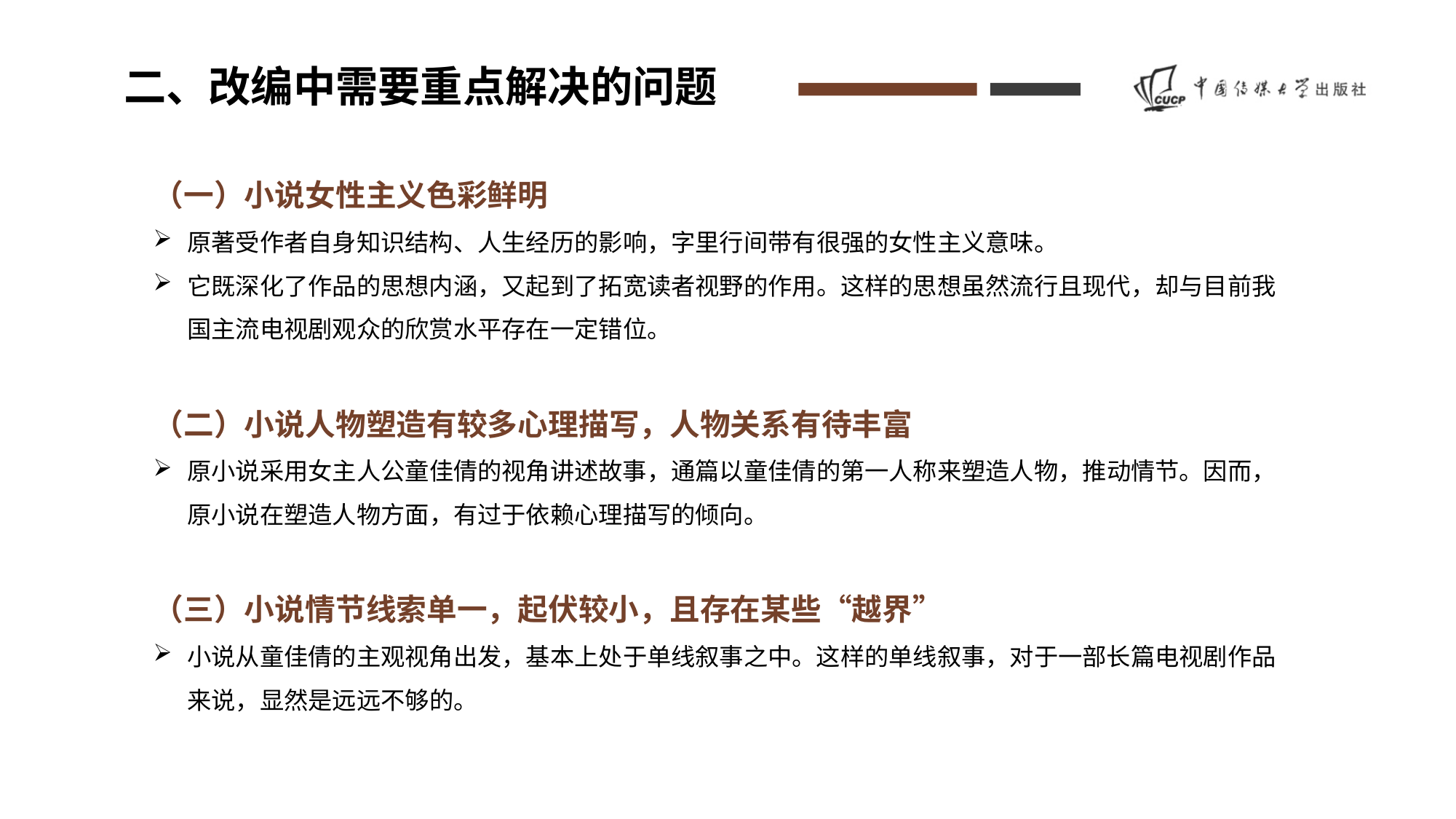

二、改编中需要重点解决的问题

（一）小说女性主义色彩鲜明
原著受作者自身知识结构、人生经历的影响，字里行间带有很强的女性主义意味。
它既深化了作品的思想内涵，又起到了拓宽读者视野的作用。这样的思想虽然流行且现代，却与目前我国主流电视剧观众的欣赏水平存在一定错位。

（二）小说人物塑造有较多心理描写，人物关系有待丰富
原小说采用女主人公童佳倩的视角讲述故事，通篇以童佳倩的第一人称来塑造人物，推动情节。因而，原小说在塑造人物方面，有过于依赖心理描写的倾向。

（三）小说情节线索单一，起伏较小，且存在某些“越界”
小说从童佳倩的主观视角出发，基本上处于单线叙事之中。这样的单线叙事，对于一部长篇电视剧作品来说，显然是远远不够的。